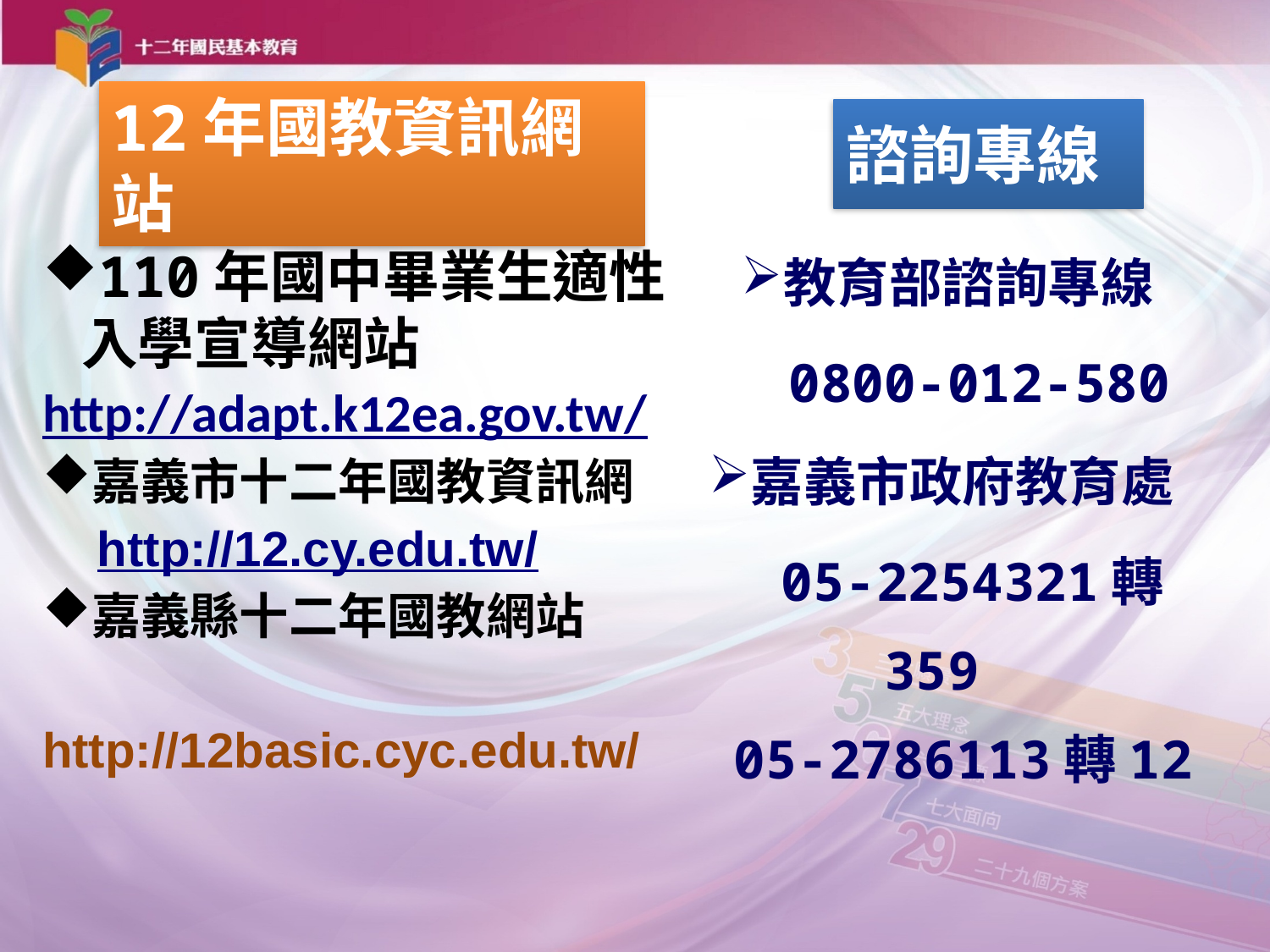

# 諮詢專線
12年國教資訊網站

110年國中畢業生適性
  入學宣導網站  http://adapt.k12ea.gov.tw/
嘉義市十二年國教資訊網
    http://12.cy.edu.tw/
嘉義縣十二年國教網站
   http://12basic.cyc.edu.tw/

教育部諮詢專線
  0800-012-580
嘉義市政府教育處
  05-2254321轉359
 05-2786113轉12